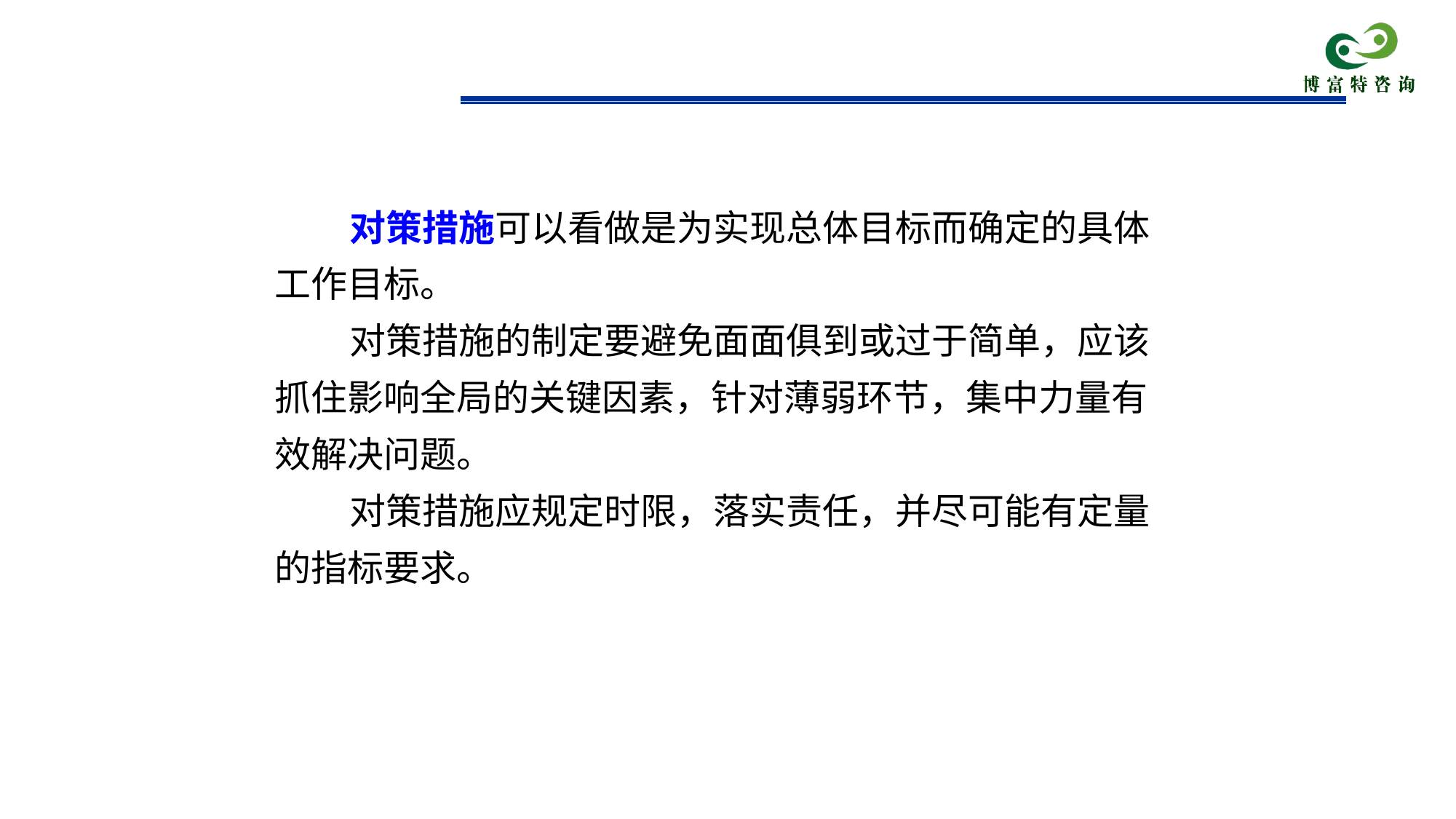

对策措施可以看做是为实现总体目标而确定的具体工作目标。
对策措施的制定要避免面面俱到或过于简单，应该抓住影响全局的关键因素，针对薄弱环节，集中力量有效解决问题。
对策措施应规定时限，落实责任，并尽可能有定量的指标要求。